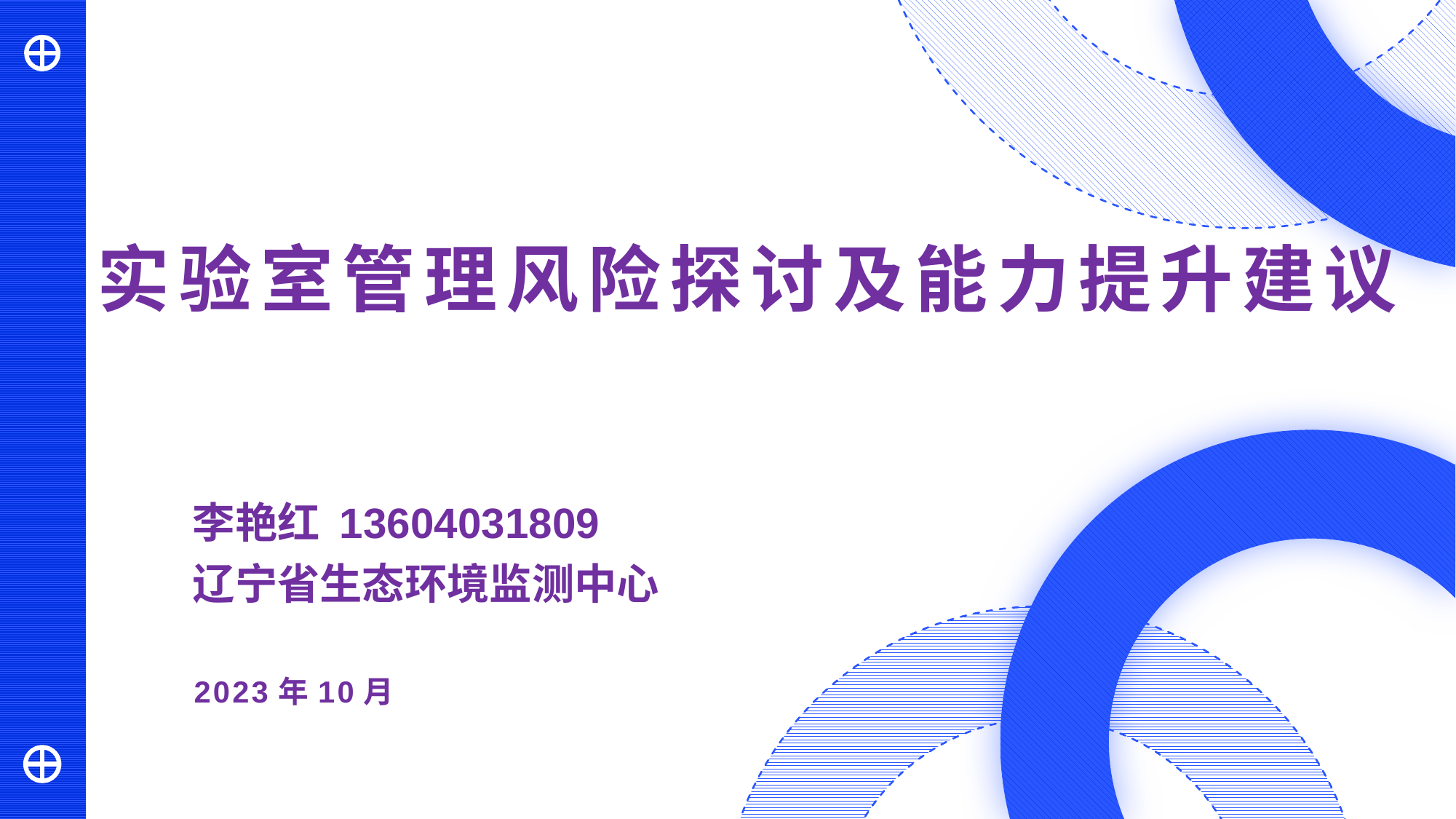

# 实验室管理风险探讨及能力提升建议

李艳红 13604031809
辽宁省生态环境监测中心

2023年10月